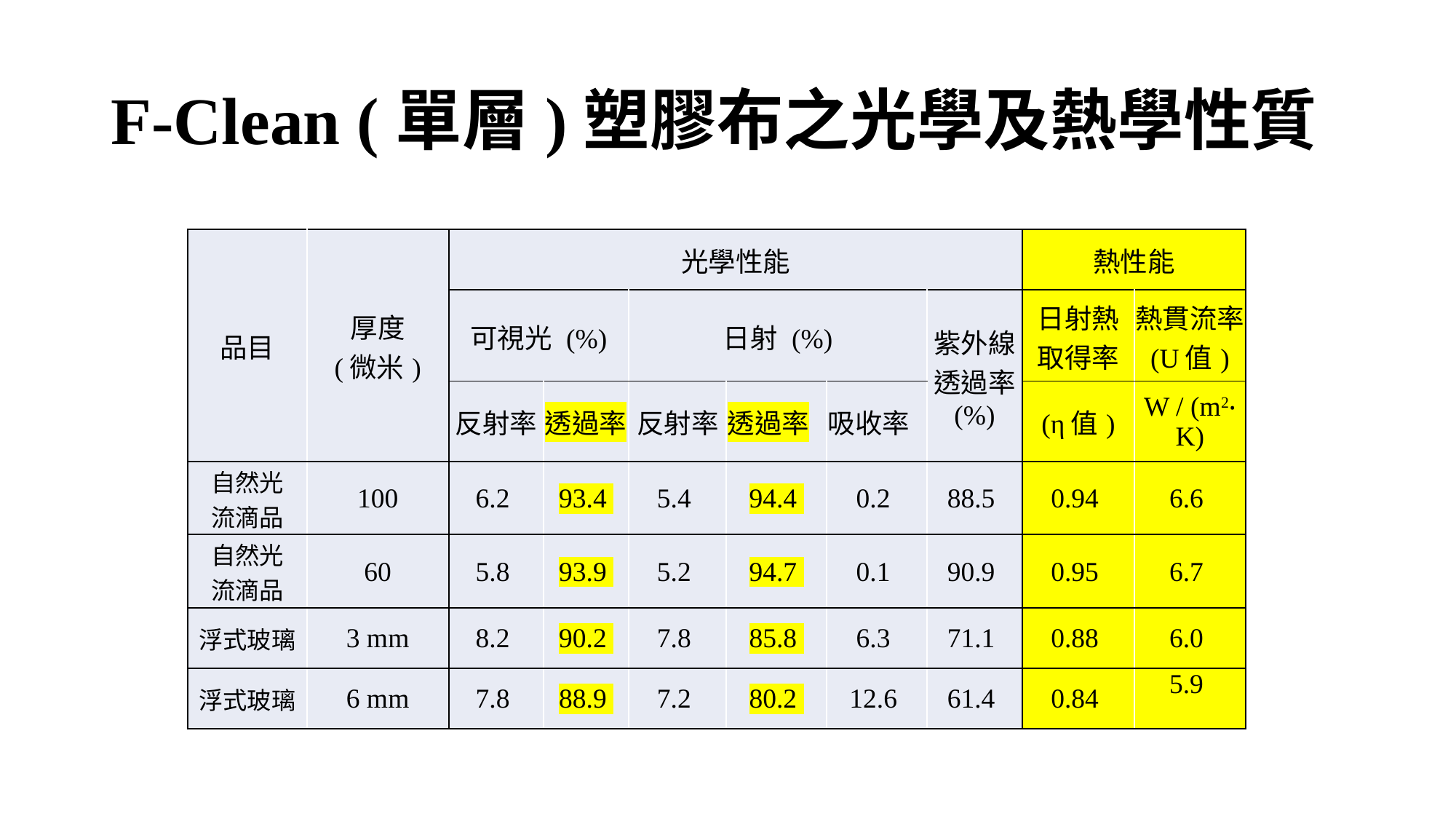

# F-Clean (單層)塑膠布之光學及熱學性質
| 品目 | 厚度 (微米) | 光學性能 |  |  |  |  |  | 熱性能 |  |
| --- | --- | --- | --- | --- | --- | --- | --- | --- | --- |
|  |  | 可視光 (%) |  | 日射 (%) |  |  | 紫外線 透過率 (%) | 日射熱 取得率 | 熱貫流率 (U值) |
|  |  | 反射率 | 透過率 | 反射率 | 透過率 | 吸收率 |  | (η值) | W / (m2‧K) |
| 自然光 流滴品 | 100 | 6.2 | 93.4 | 5.4 | 94.4 | 0.2 | 88.5 | 0.94 | 6.6 |
| 自然光 流滴品 | 60 | 5.8 | 93.9 | 5.2 | 94.7 | 0.1 | 90.9 | 0.95 | 6.7 |
| 浮式玻璃 | 3 mm | 8.2 | 90.2 | 7.8 | 85.8 | 6.3 | 71.1 | 0.88 | 6.0 |
| 浮式玻璃 | 6 mm | 7.8 | 88.9 | 7.2 | 80.2 | 12.6 | 61.4 | 0.84 | 5.9 |